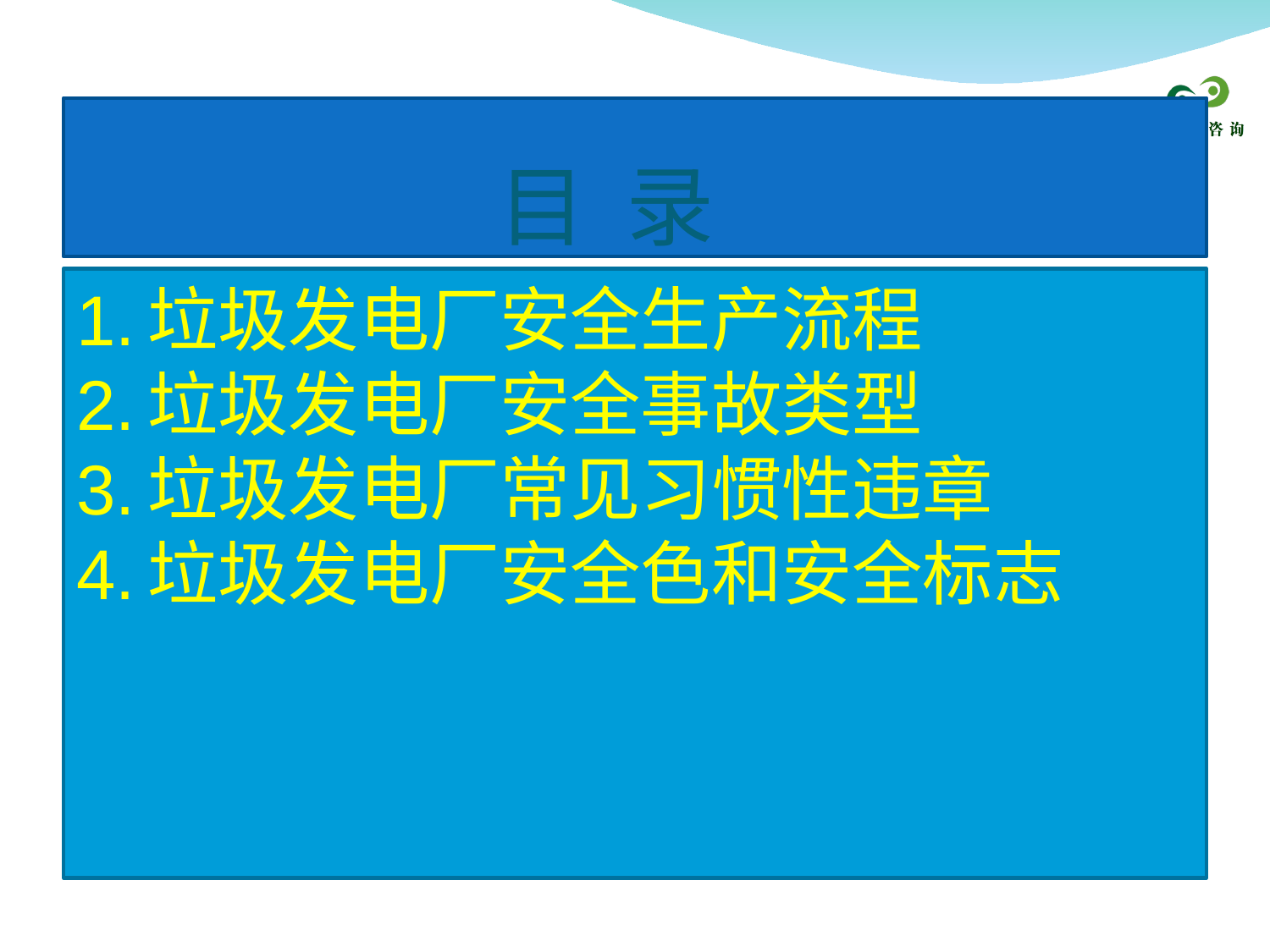

目  录
垃圾发电厂安全生产流程
垃圾发电厂安全事故类型
垃圾发电厂常见习惯性违章
垃圾发电厂安全色和安全标志